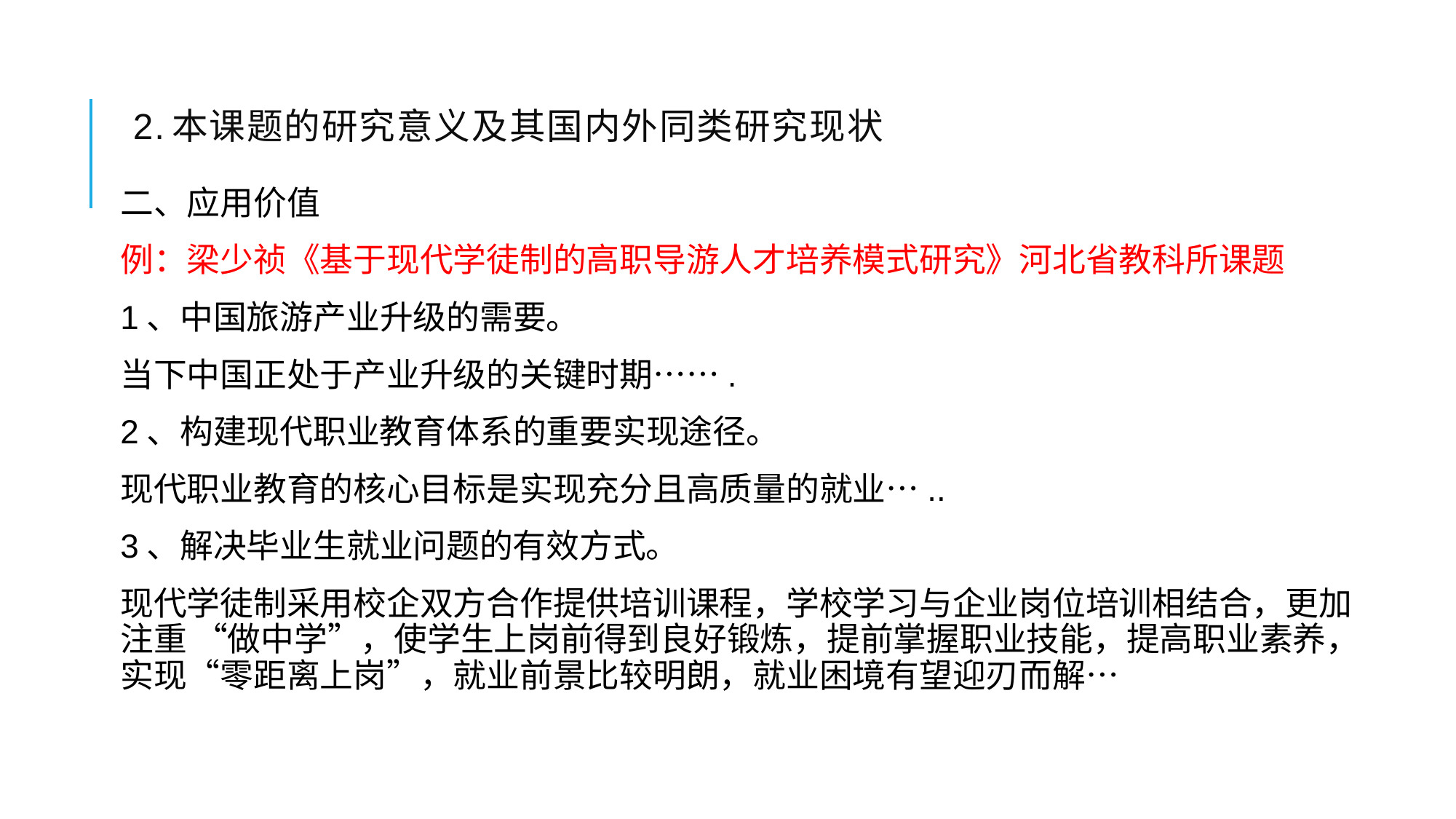

# 2.本课题的研究意义及其国内外同类研究现状
二、应用价值
例：梁少祯《基于现代学徒制的高职导游人才培养模式研究》河北省教科所课题
1、中国旅游产业升级的需要。
当下中国正处于产业升级的关键时期…….
2、构建现代职业教育体系的重要实现途径。
现代职业教育的核心目标是实现充分且高质量的就业…..
3、解决毕业生就业问题的有效方式。
现代学徒制采用校企双方合作提供培训课程，学校学习与企业岗位培训相结合，更加注重 “做中学”，使学生上岗前得到良好锻炼，提前掌握职业技能，提高职业素养，实现“零距离上岗”，就业前景比较明朗，就业困境有望迎刃而解…